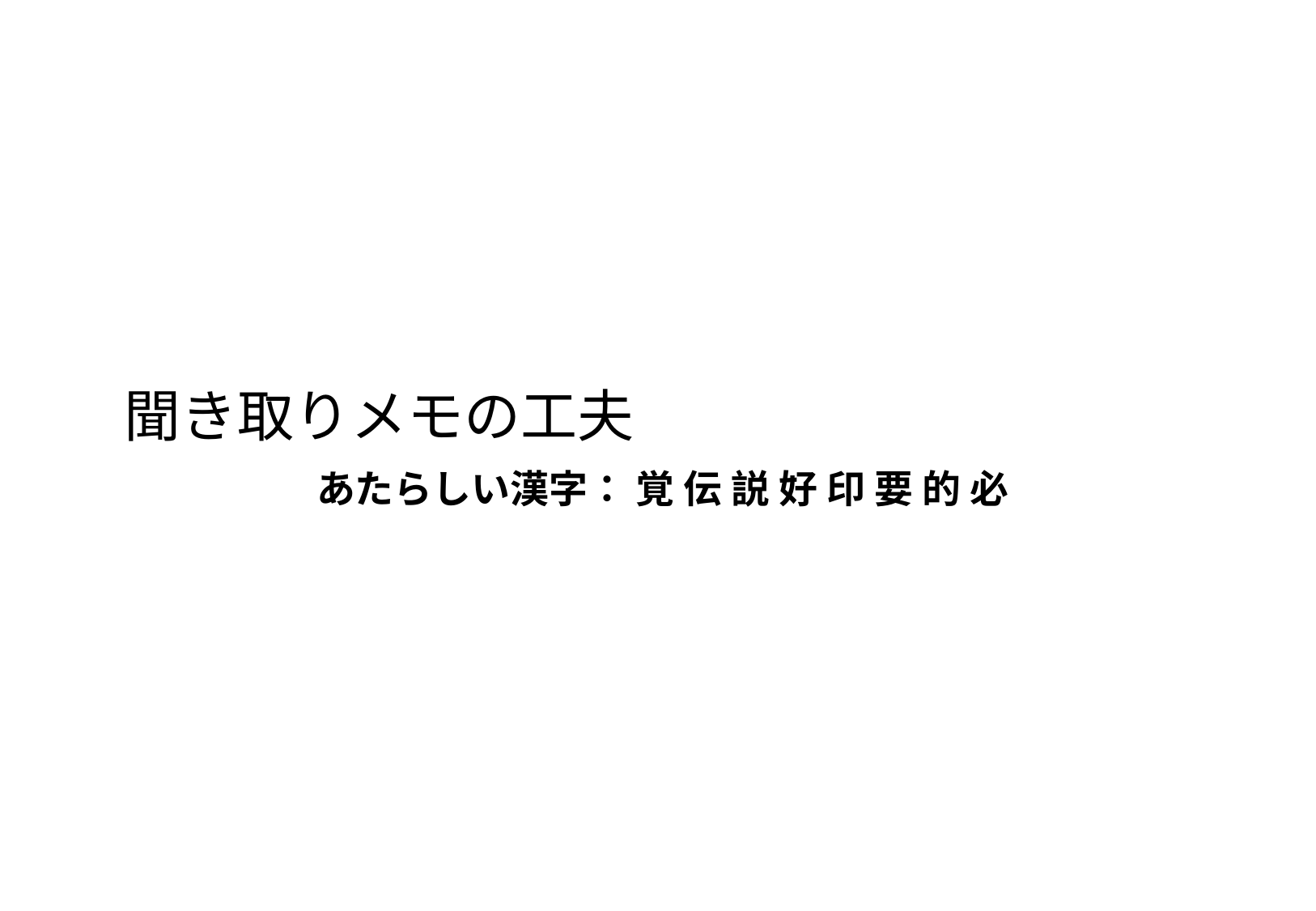

# 聞き取りメモの工夫
あたらしい漢字： 覚 伝 説 好 印 要 的 必